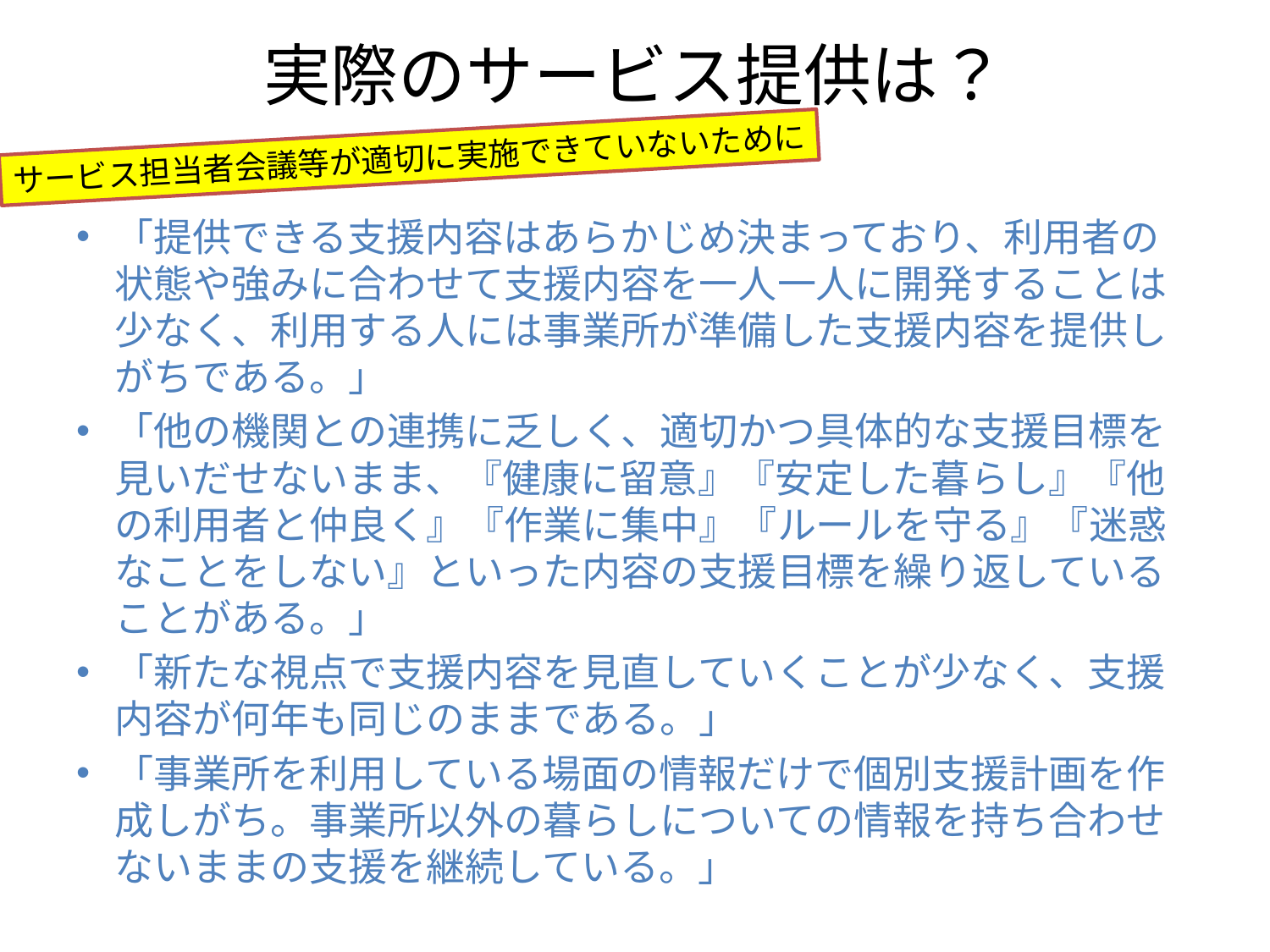

# 実際のサービス提供は？
サービス担当者会議等が適切に実施できていないために
「提供できる支援内容はあらかじめ決まっており、利用者の状態や強みに合わせて支援内容を一人一人に開発することは少なく、利用する人には事業所が準備した支援内容を提供しがちである。」
「他の機関との連携に乏しく、適切かつ具体的な支援目標を見いだせないまま、『健康に留意』『安定した暮らし』『他の利用者と仲良く』『作業に集中』『ルールを守る』『迷惑なことをしない』といった内容の支援目標を繰り返していることがある。」
「新たな視点で支援内容を見直していくことが少なく、支援内容が何年も同じのままである。」
「事業所を利用している場面の情報だけで個別支援計画を作成しがち。事業所以外の暮らしについての情報を持ち合わせないままの支援を継続している。」